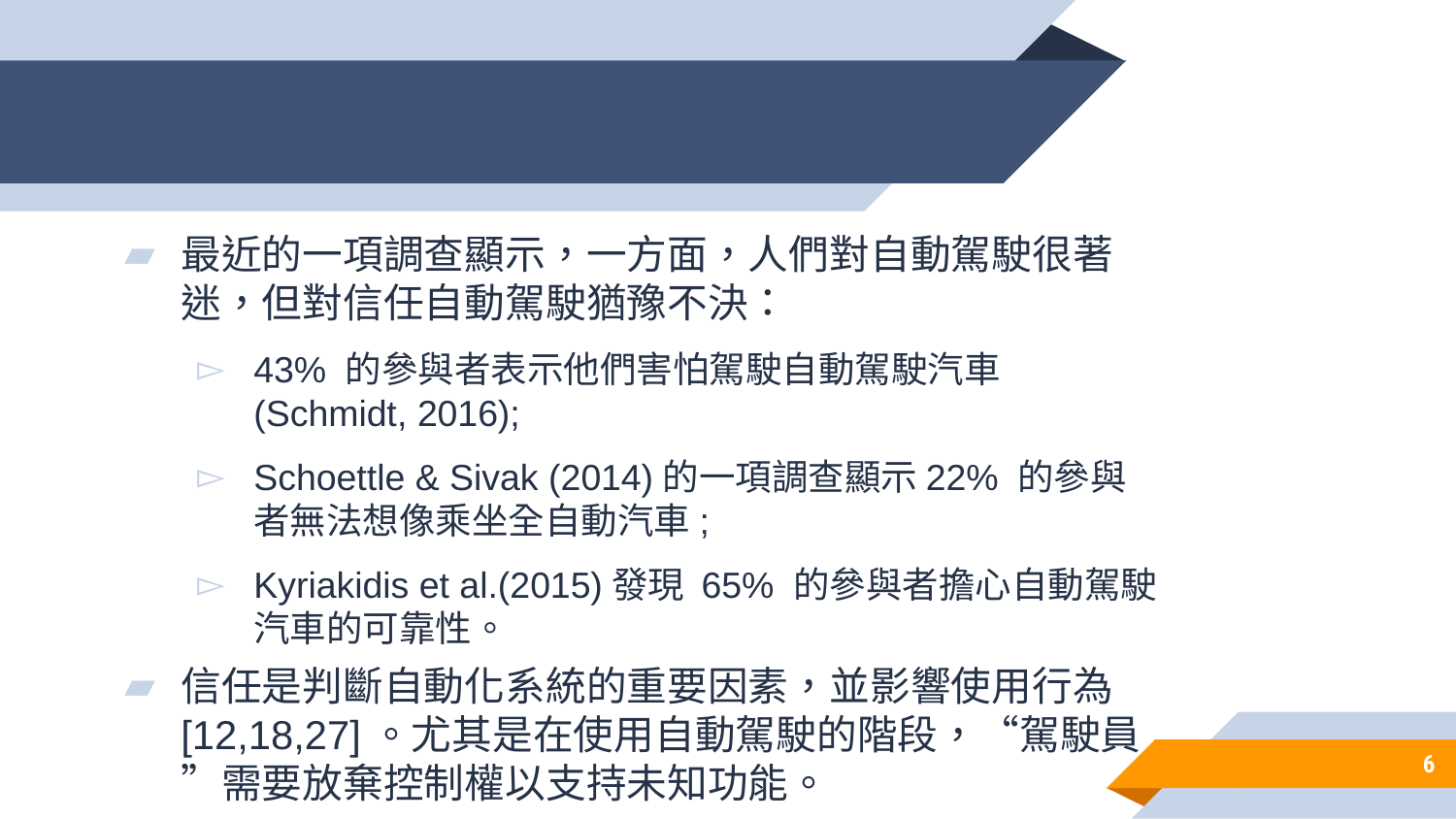

#
最近的一項調查顯示，一方面，人們對自動駕駛很著迷，但對信任自動駕駛猶豫不決：
43% 的參與者表示他們害怕駕駛自動駕駛汽車(Schmidt, 2016);
Schoettle & Sivak (2014)的一項調查顯示22% 的參與者無法想像乘坐全自動汽車;
Kyriakidis et al.(2015)發現 65% 的參與者擔心自動駕駛汽車的可靠性。
信任是判斷自動化系統的重要因素，並影響使用行為[12,18,27]。尤其是在使用自動駕駛的階段，“駕駛員”需要放棄控制權以支持未知功能。

6